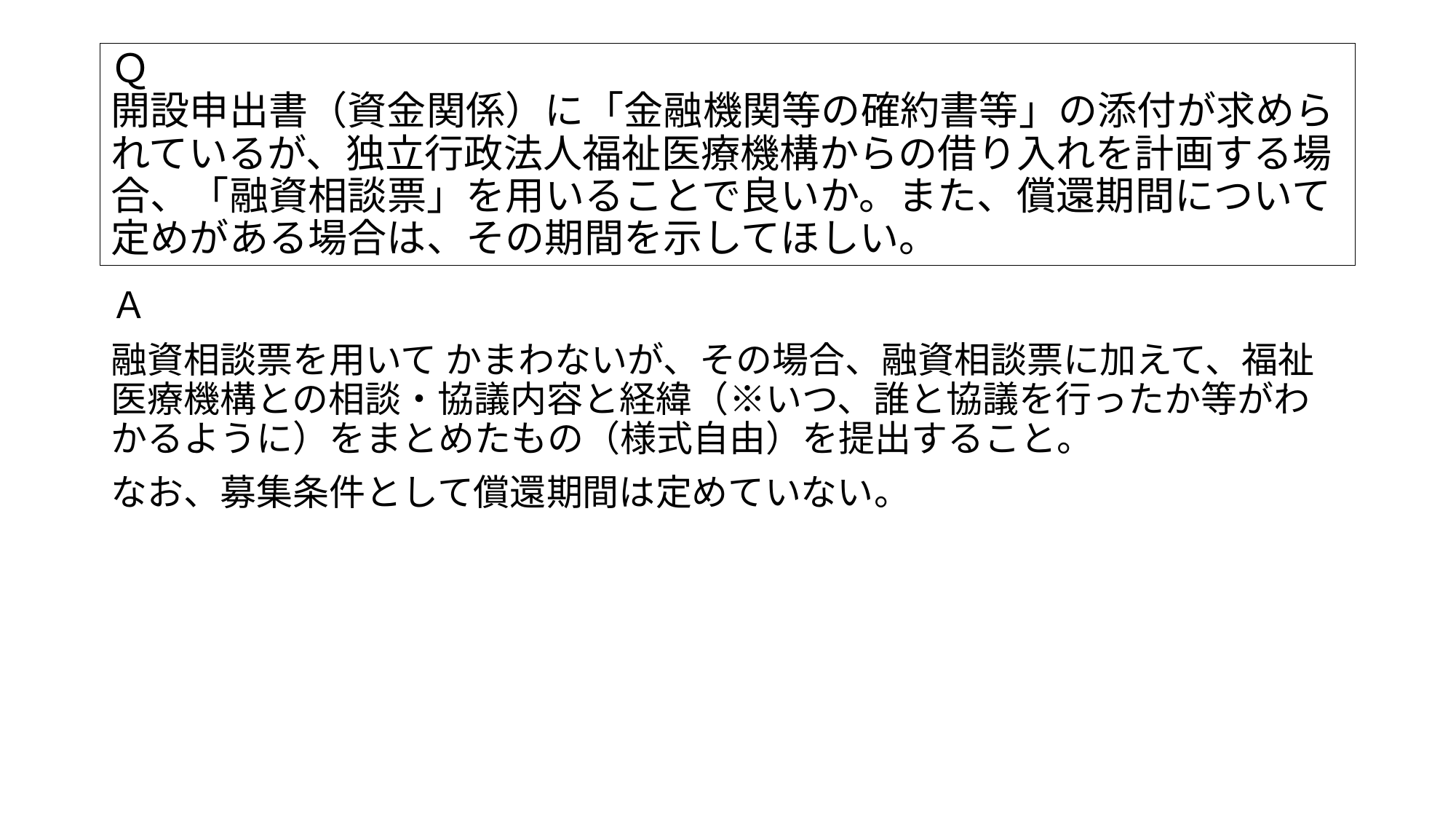

# Ｑ 開設申出書（資金関係）に「金融機関等の確約書等」の添付が求められているが、独立行政法人福祉医療機構からの借り入れを計画する場合、「融資相談票」を用いることで良いか。また、償還期間について定めがある場合は、その期間を示してほしい。
Ａ
融資相談票を用いて かまわないが、その場合、融資相談票に加えて、福祉医療機構との相談・協議内容と経緯（※いつ、誰と協議を行ったか等がわかるように）をまとめたもの（様式自由）を提出すること。
なお、募集条件として償還期間は定めていない。